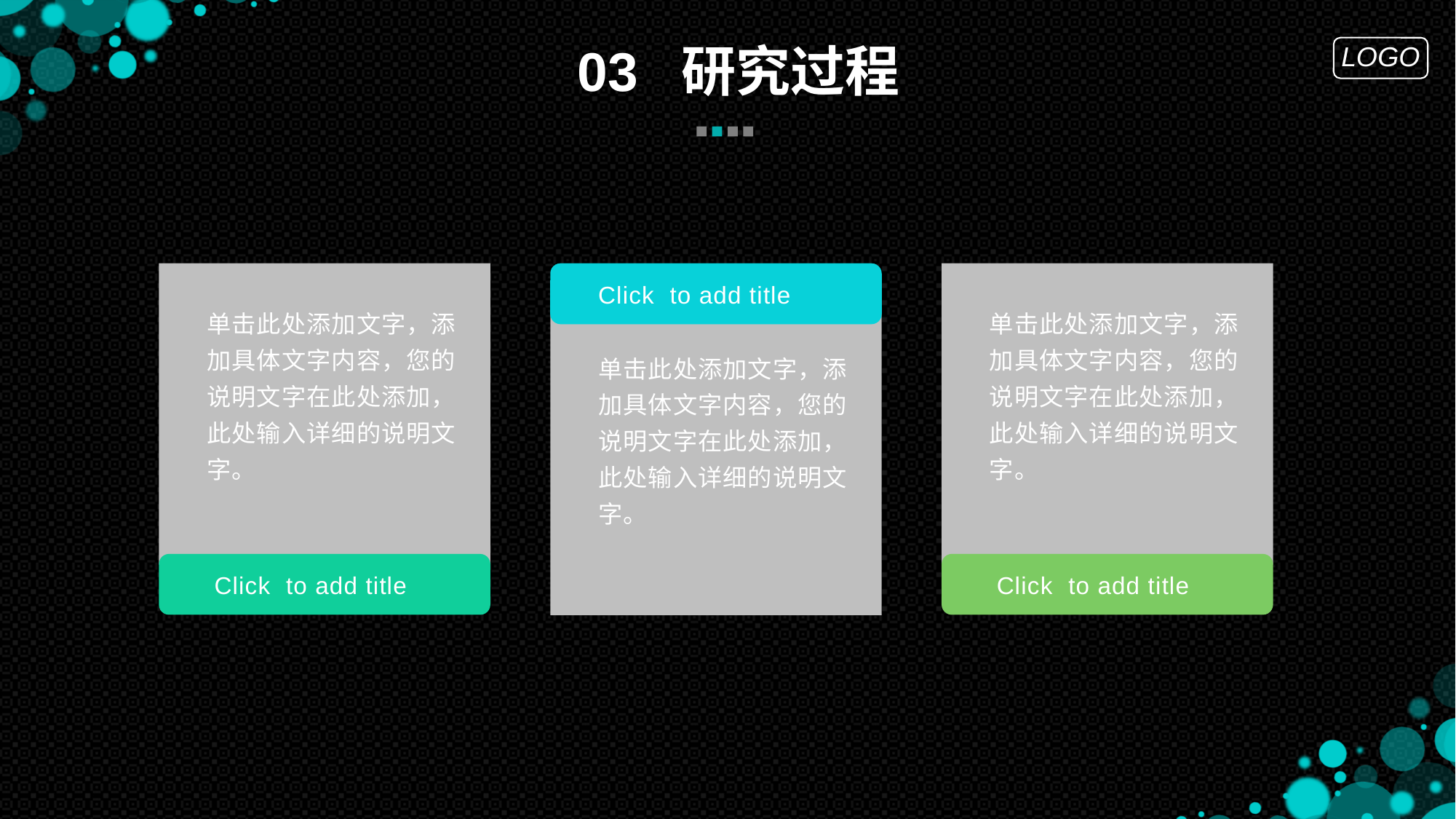

03  研究过程

Click  to add title

单击此处添加文字，添加具体文字内容，您的说明文字在此处添加，此处输入详细的说明文字。

单击此处添加文字，添加具体文字内容，您的说明文字在此处添加，此处输入详细的说明文字。

单击此处添加文字，添加具体文字内容，您的说明文字在此处添加，此处输入详细的说明文字。

Click  to add title

Click  to add title